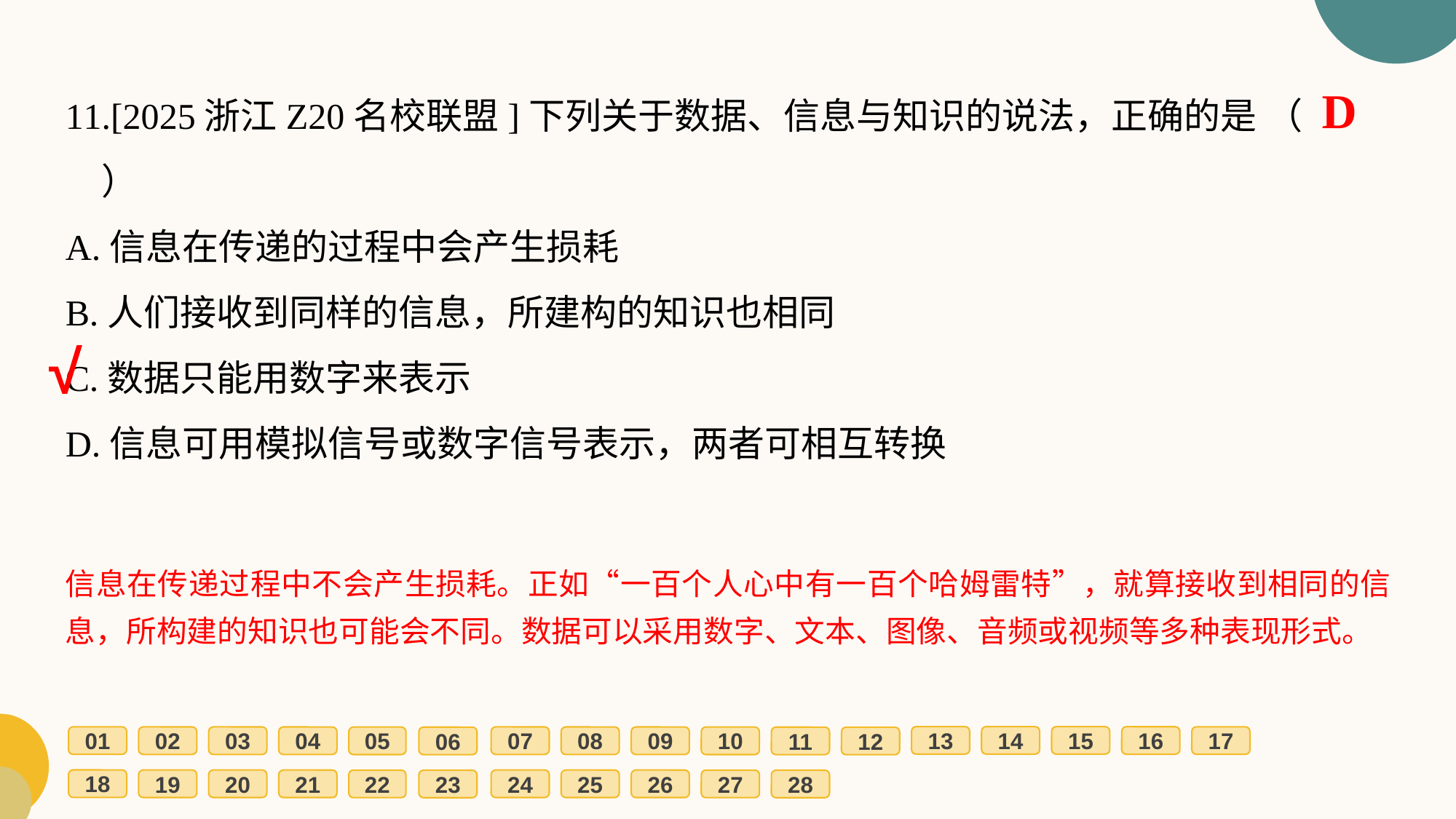

11.[2025浙江Z20名校联盟]下列关于数据、信息与知识的说法，正确的是	（　　）
A.信息在传递的过程中会产生损耗
B.人们接收到同样的信息，所建构的知识也相同
C.数据只能用数字来表示
D.信息可用模拟信号或数字信号表示，两者可相互转换
D
√
信息在传递过程中不会产生损耗。正如“一百个人心中有一百个哈姆雷特”，就算接收到相同的信息，所构建的知识也可能会不同。数据可以采用数字、文本、图像、音频或视频等多种表现形式。